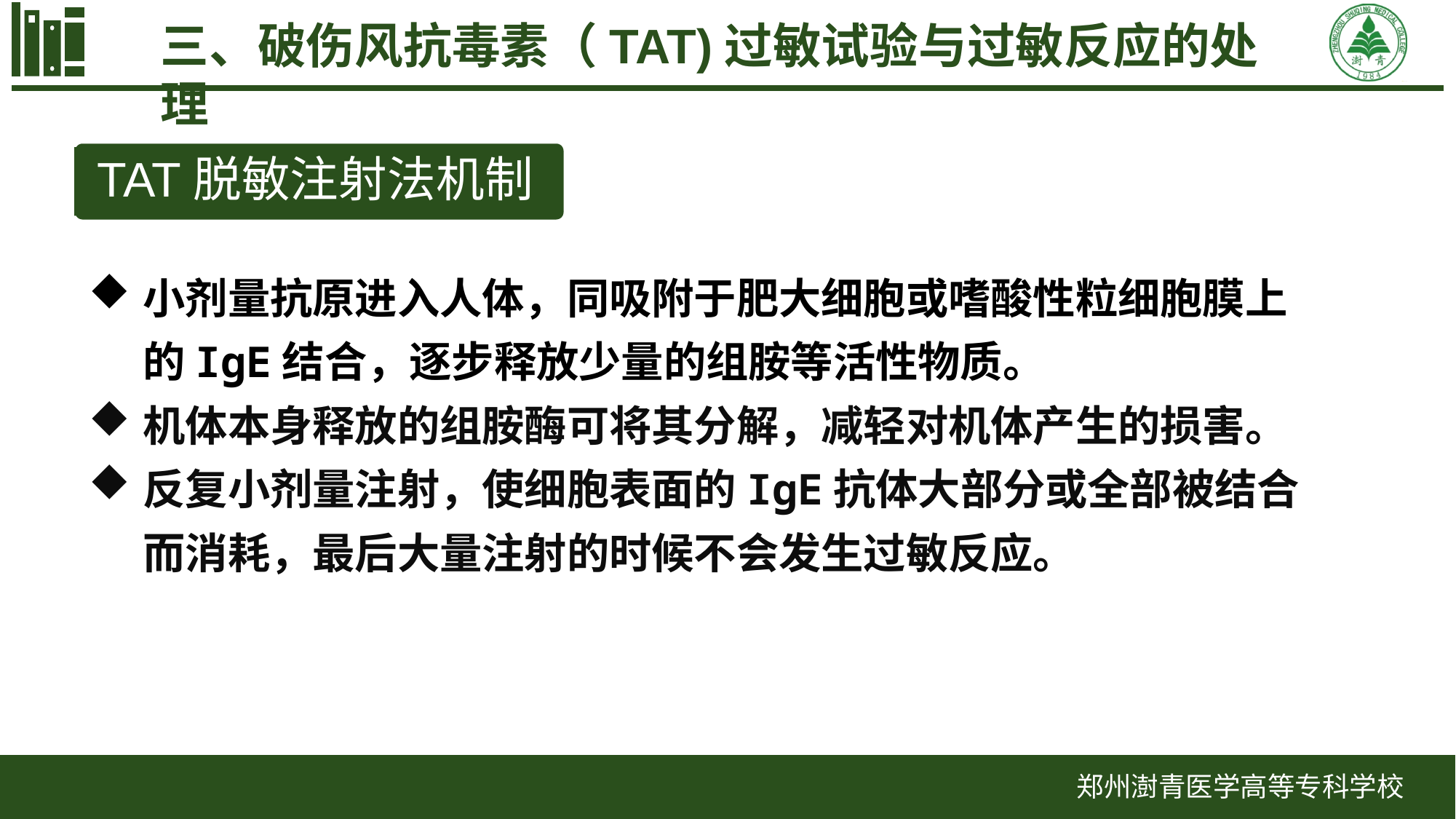

三、破伤风抗毒素（TAT)过敏试验与过敏反应的处理

TAT脱敏注射法机制
小剂量抗原进入人体，同吸附于肥大细胞或嗜酸性粒细胞膜上的IgE结合，逐步释放少量的组胺等活性物质。
机体本身释放的组胺酶可将其分解，减轻对机体产生的损害。
反复小剂量注射，使细胞表面的IgE抗体大部分或全部被结合而消耗，最后大量注射的时候不会发生过敏反应。
郑州澍青医学高等专科学校